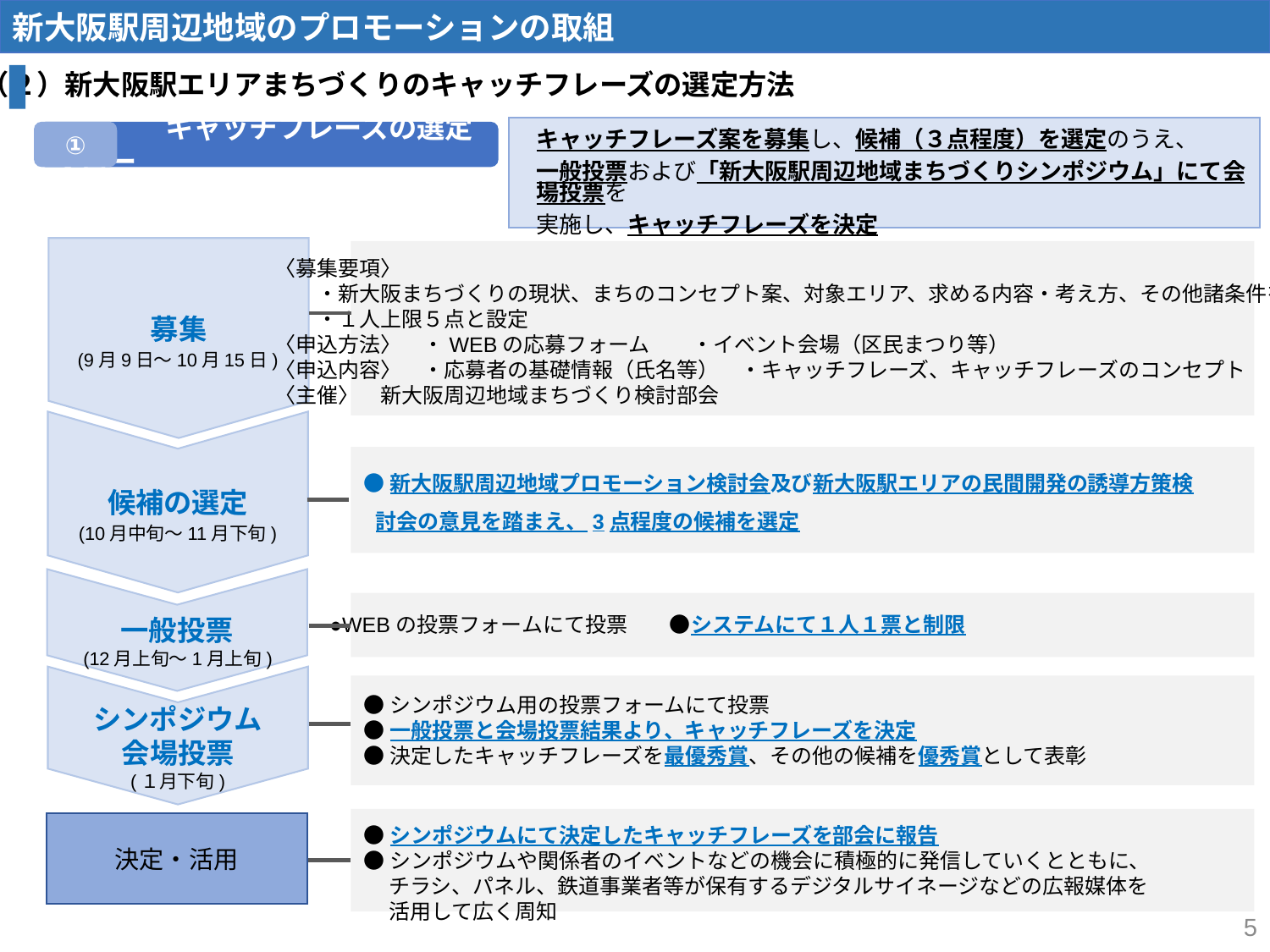

新大阪駅周辺地域のプロモーションの取組
（２）新大阪駅エリアまちづくりのキャッチフレーズの選定方法

①
　　　　キャッチフレーズの選定フロー
キャッチフレーズ案を募集し、候補（３点程度）を選定のうえ、
一般投票および「新大阪駅周辺地域まちづくりシンポジウム」にて会場投票を
実施し、キャッチフレーズを決定
募集

〈募集要項〉
　　・新大阪まちづくりの現状、まちのコンセプト案、対象エリア、求める内容・考え方、その他諸条件を記載
　　・１人上限５点と設定
〈申込方法〉　・WEBの応募フォーム　　・イベント会場（区民まつり等）
〈申込内容〉　・応募者の基礎情報（氏名等）　・キャッチフレーズ、キャッチフレーズのコンセプト
〈主催〉　新大阪周辺地域まちづくり検討部会
(9月9日～10月15日)
候補の選定

●新大阪駅周辺地域プロモーション検討会及び新大阪駅エリアの民間開発の誘導方策検討会の意見を踏まえ、3点程度の候補を選定
一般投票
(10月中旬～11月下旬)

●WEBの投票フォームにて投票　　●システムにて１人１票と制限
シンポジウム
会場投票
(12月上旬～1月上旬)

●シンポジウム用の投票フォームにて投票
●一般投票と会場投票結果より、キャッチフレーズを決定
●決定したキャッチフレーズを最優秀賞、その他の候補を優秀賞として表彰

(１月下旬)

決定・活用
●シンポジウムにて決定したキャッチフレーズを部会に報告
●シンポジウムや関係者のイベントなどの機会に積極的に発信していくとともに、チラシ、パネル、鉄道事業者等が保有するデジタルサイネージなどの広報媒体を活用して広く周知
5